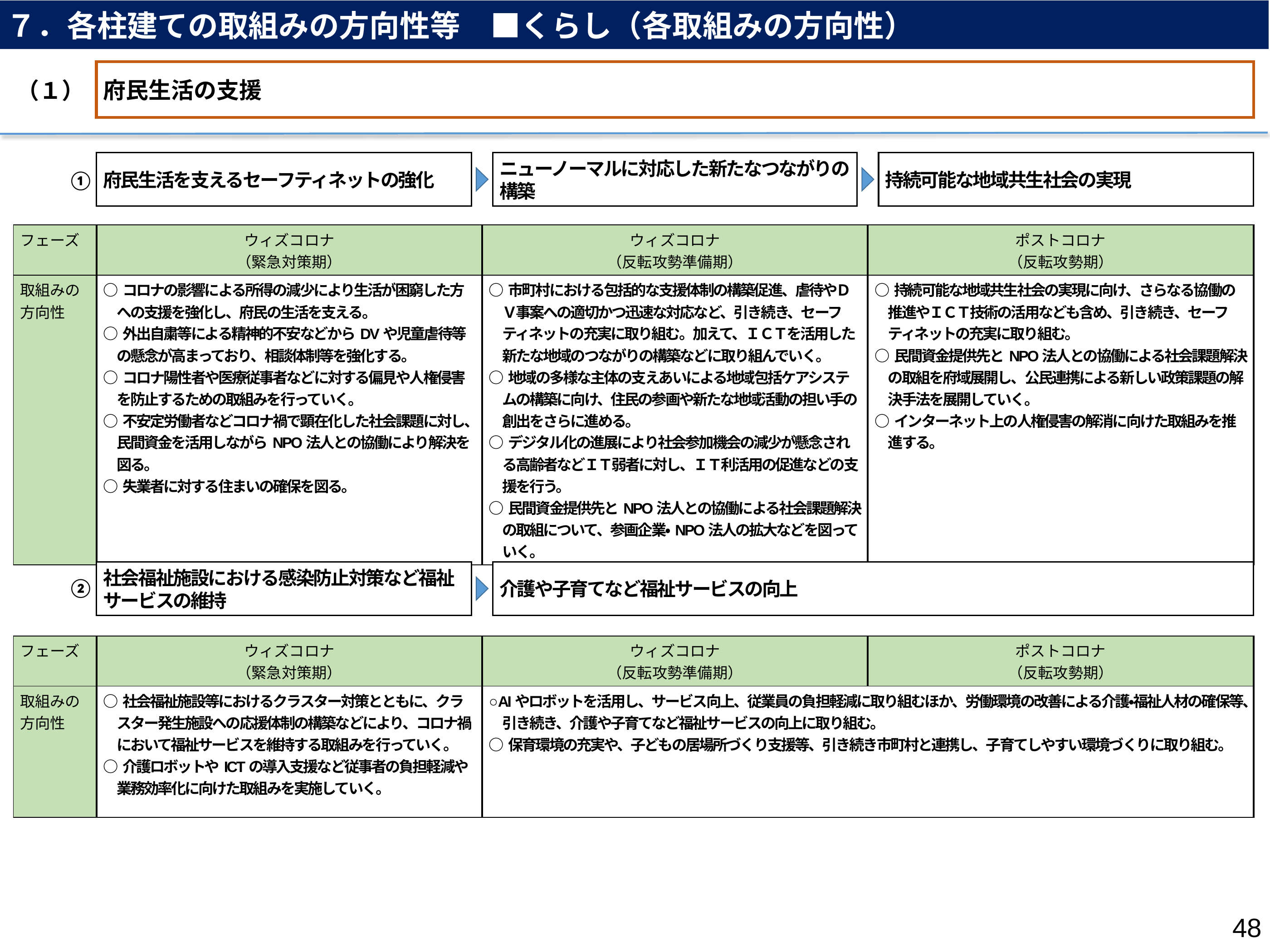

７．各柱建ての取組みの方向性等　■くらし（各取組みの方向性）
府民生活の支援
（１）
府民生活を支えるセーフティネットの強化
ニューノーマルに対応した新たなつながりの構築
持続可能な地域共生社会の実現
①

| フェーズ | ウィズコロナ （緊急対策期） | ウィズコロナ （反転攻勢準備期） | ポストコロナ （反転攻勢期） |
| --- | --- | --- | --- |
| 取組みの 方向性 | ○コロナの影響による所得の減少により生活が困窮した方への支援を強化し、府民の生活を支える。 ○外出自粛等による精神的不安などからDVや児童虐待等の懸念が高まっており、相談体制等を強化する。 ○コロナ陽性者や医療従事者などに対する偏見や人権侵害を防止するための取組みを行っていく。 ○不安定労働者などコロナ禍で顕在化した社会課題に対し、民間資金を活用しながらNPO法人との協働により解決を図る。 ○失業者に対する住まいの確保を図る。 | ○市町村における包括的な支援体制の構築促進、虐待やＤＶ事案への適切かつ迅速な対応など、引き続き、セーフティネットの充実に取り組む。加えて、ＩＣＴを活用した新たな地域のつながりの構築などに取り組んでいく。 ○地域の多様な主体の支えあいによる地域包括ケアシステムの構築に向け、住民の参画や新たな地域活動の担い手の創出をさらに進める。 ○デジタル化の進展により社会参加機会の減少が懸念される高齢者などＩＴ弱者に対し、ＩＴ利活用の促進などの支援を行う。 ○民間資金提供先とNPO法人との協働による社会課題解決の取組について、参画企業・NPO法人の拡大などを図っていく。 | ○持続可能な地域共生社会の実現に向け、さらなる協働の推進やＩＣＴ技術の活用なども含め、引き続き、セーフティネットの充実に取り組む。 ○民間資金提供先とNPO法人との協働による社会課題解決の取組を府域展開し、公民連携による新しい政策課題の解決手法を展開していく。 ○インターネット上の人権侵害の解消に向けた取組みを推進する。 |
社会福祉施設における感染防止対策など福祉サービスの維持
介護や子育てなど福祉サービスの向上
②

| フェーズ | ウィズコロナ （緊急対策期） | ウィズコロナ （反転攻勢準備期） | ポストコロナ （反転攻勢期） |
| --- | --- | --- | --- |
| 取組みの 方向性 | ○社会福祉施設等におけるクラスター対策とともに、クラスター発生施設への応援体制の構築などにより、コロナ禍において福祉サービスを維持する取組みを行っていく。 ○介護ロボットやICTの導入支援など従事者の負担軽減や業務効率化に向けた取組みを実施していく。 | ○AIやロボットを活用し、サービス向上、従業員の負担軽減に取り組むほか、労働環境の改善による介護・福祉人材の確保等、引き続き、介護や子育てなど福祉サービスの向上に取り組む。 ○保育環境の充実や、子どもの居場所づくり支援等、引き続き市町村と連携し、子育てしやすい環境づくりに取り組む。 |  |
48